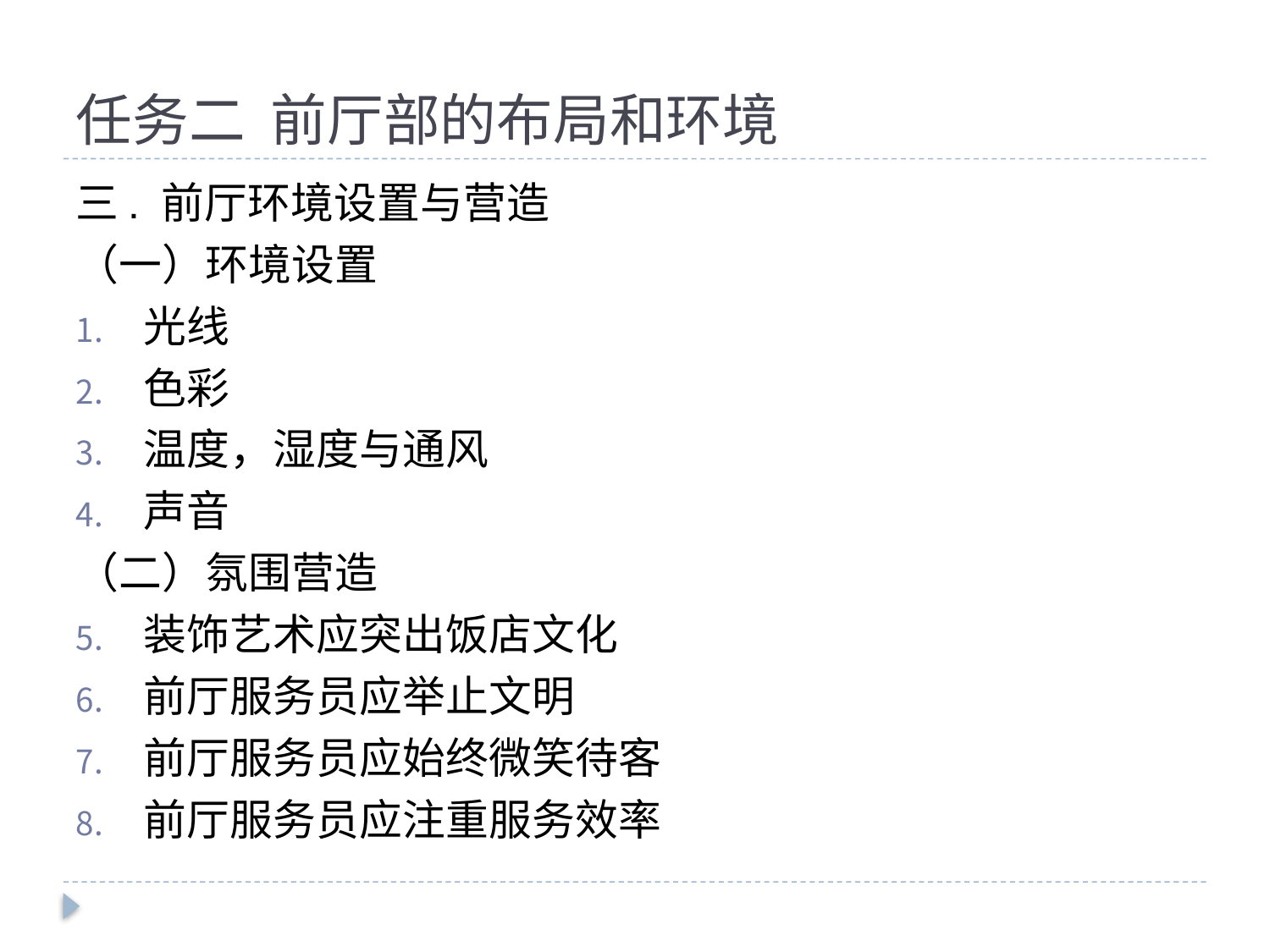

# 任务二  前厅部的布局和环境
三. 前厅环境设置与营造
（一）环境设置
光线
色彩
温度，湿度与通风
声音
（二）氛围营造
装饰艺术应突出饭店文化
前厅服务员应举止文明
前厅服务员应始终微笑待客
前厅服务员应注重服务效率